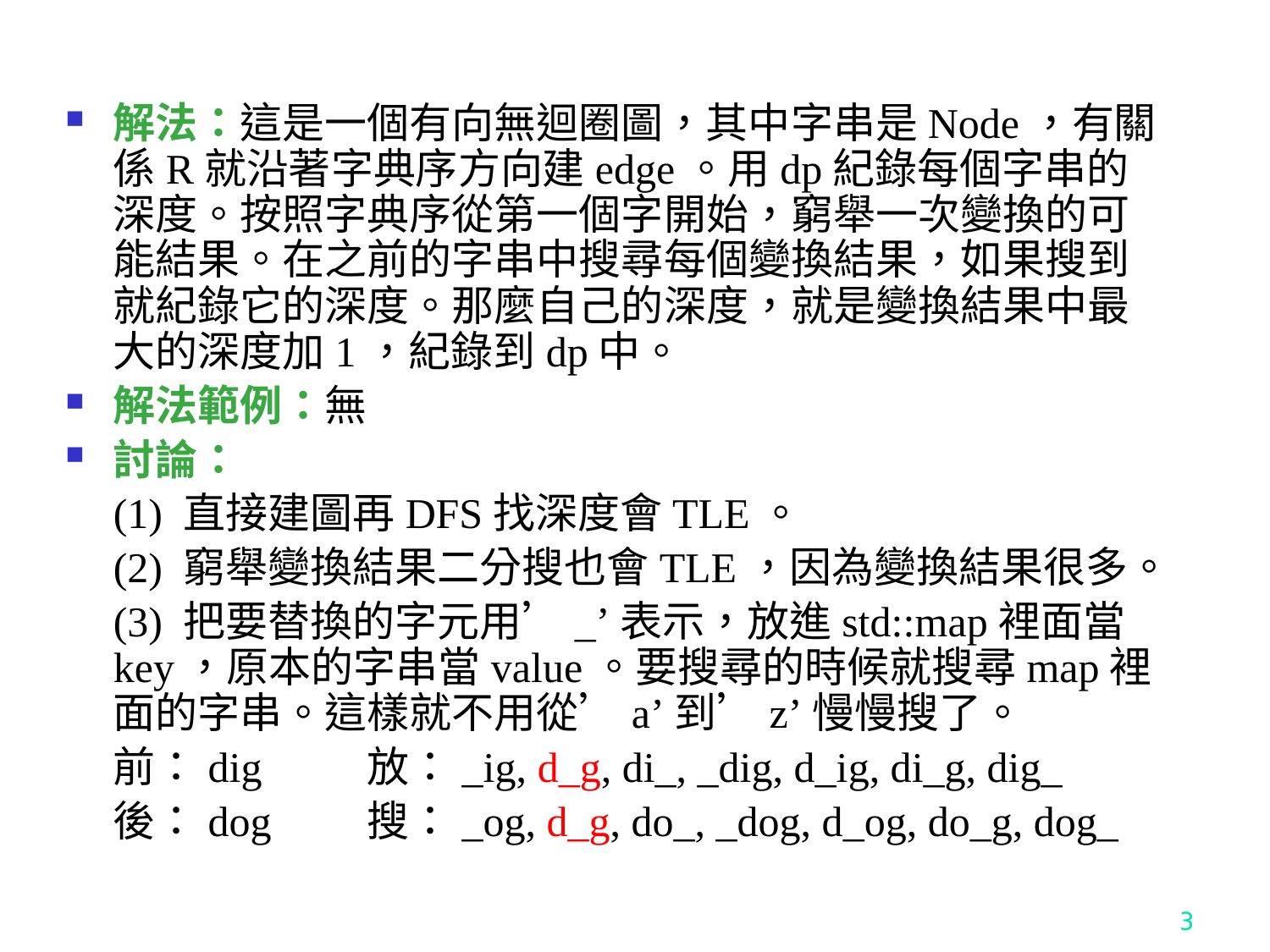

解法：這是一個有向無迴圈圖，其中字串是Node，有關係R就沿著字典序方向建edge。用dp紀錄每個字串的深度。按照字典序從第一個字開始，窮舉一次變換的可能結果。在之前的字串中搜尋每個變換結果，如果搜到就紀錄它的深度。那麼自己的深度，就是變換結果中最大的深度加1，紀錄到dp中。
解法範例：無
討論：
	(1) 直接建圖再DFS找深度會TLE。
	(2) 窮舉變換結果二分搜也會TLE，因為變換結果很多。
	(3) 把要替換的字元用’_’表示，放進std::map裡面當key，原本的字串當value。要搜尋的時候就搜尋map裡面的字串。這樣就不用從’a’到’z’慢慢搜了。
	前：dig 	放：_ig, d_g, di_, _dig, d_ig, di_g, dig_
	後：dog	搜：_og, d_g, do_, _dog, d_og, do_g, dog_
3